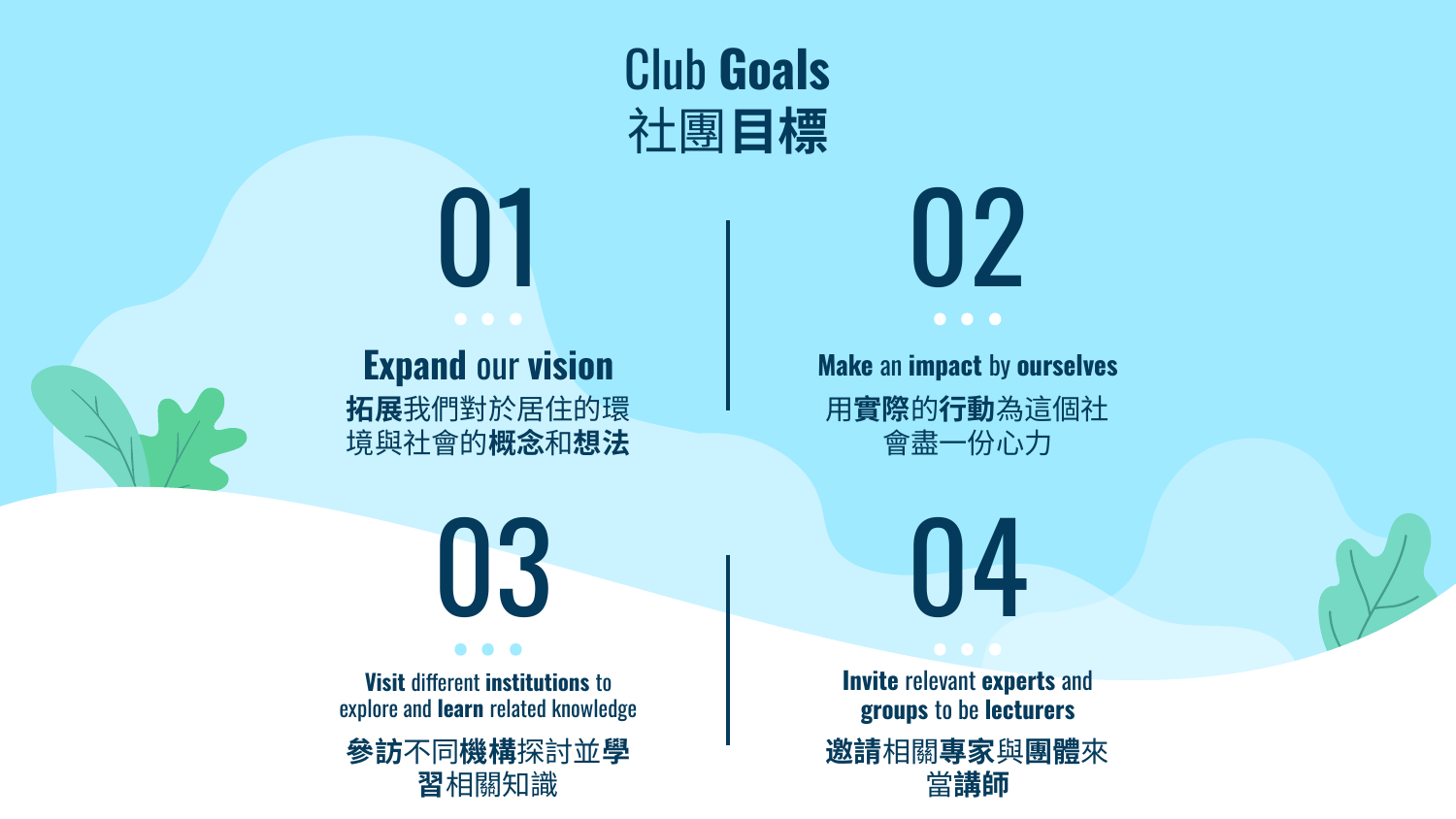

Club Goals
社團目標
01
02

# Expand our vision
Make an impact by ourselves
拓展我們對於居住的環境與社會的概念和想法
用實際的行動為這個社會盡一份心力
03
04

Visit different institutions to explore and learn related knowledge
Invite relevant experts and groups to be lecturers
參訪不同機構探討並學習相關知識
邀請相關專家與團體來當講師